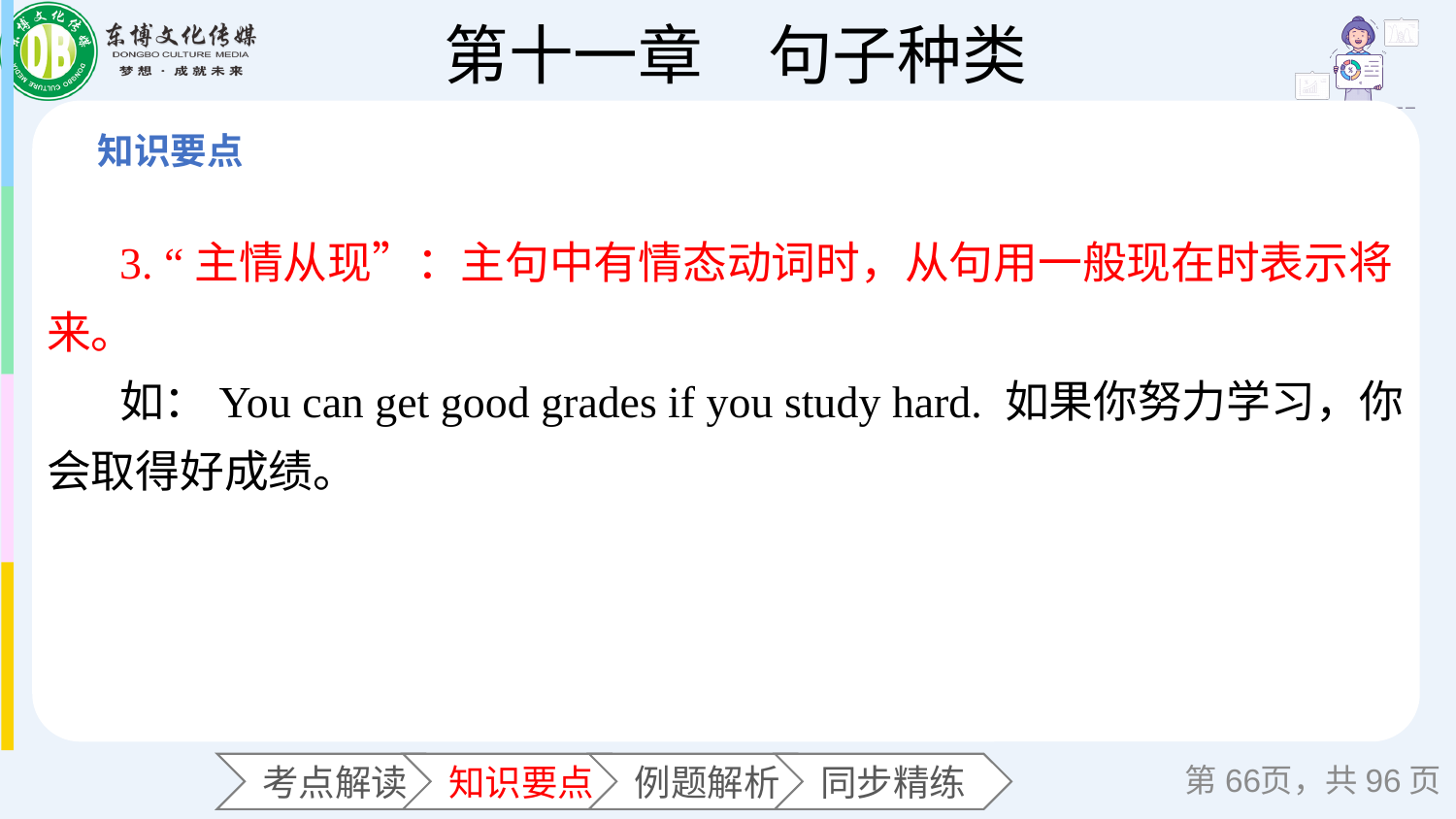

3. “主情从现”：主句中有情态动词时，从句用一般现在时表示将来。
如：You can get good grades if you study hard. 如果你努力学习，你会取得好成绩。
第66页，共96页